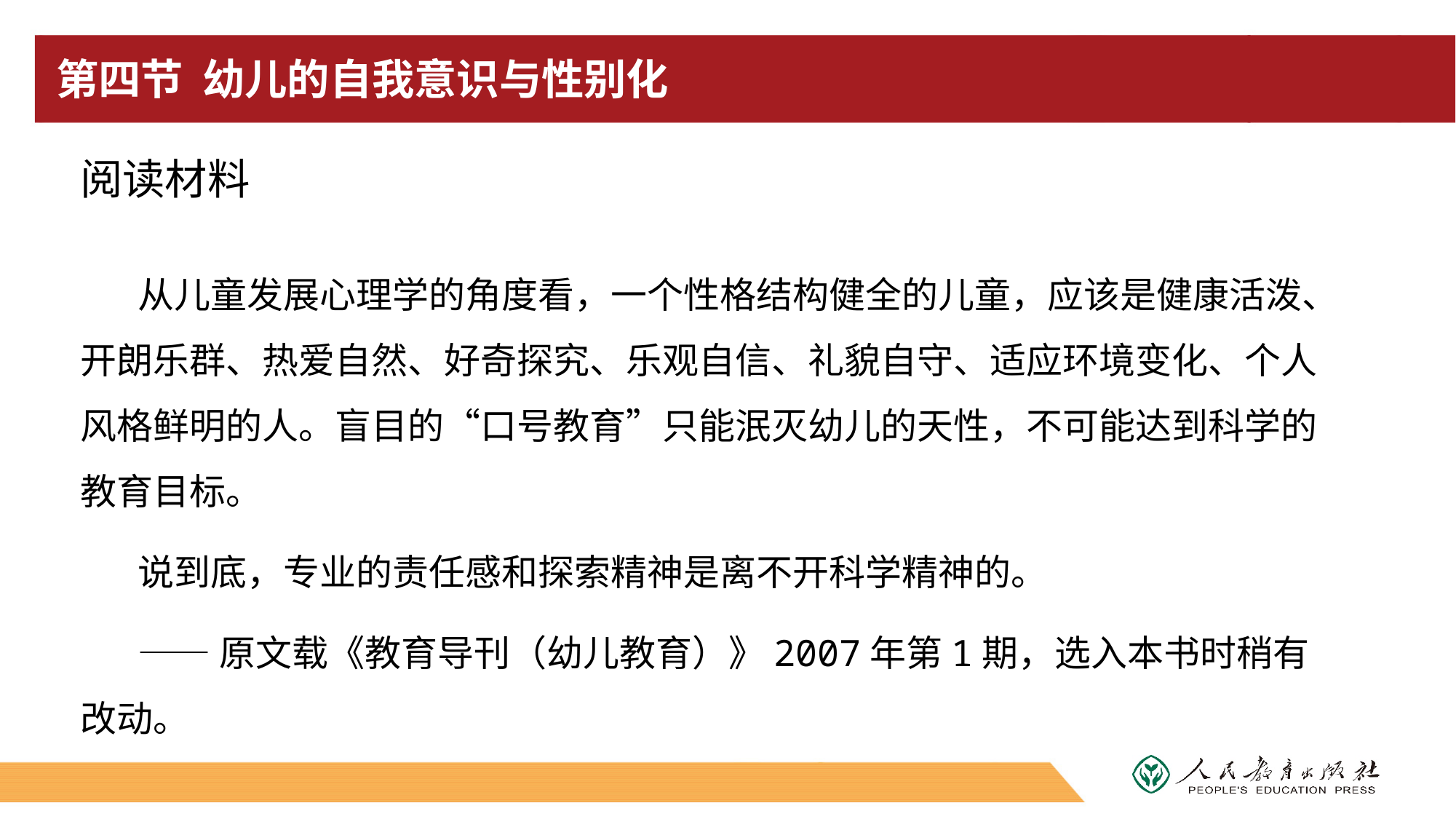

# 第四节  幼儿的自我意识与性别化
阅读材料

从儿童发展心理学的角度看，一个性格结构健全的儿童，应该是健康活泼、开朗乐群、热爱自然、好奇探究、乐观自信、礼貌自守、适应环境变化、个人风格鲜明的人。盲目的“口号教育”只能泯灭幼儿的天性，不可能达到科学的教育目标。
说到底，专业的责任感和探索精神是离不开科学精神的。
——原文载《教育导刊（幼儿教育）》2007年第1期，选入本书时稍有改动。